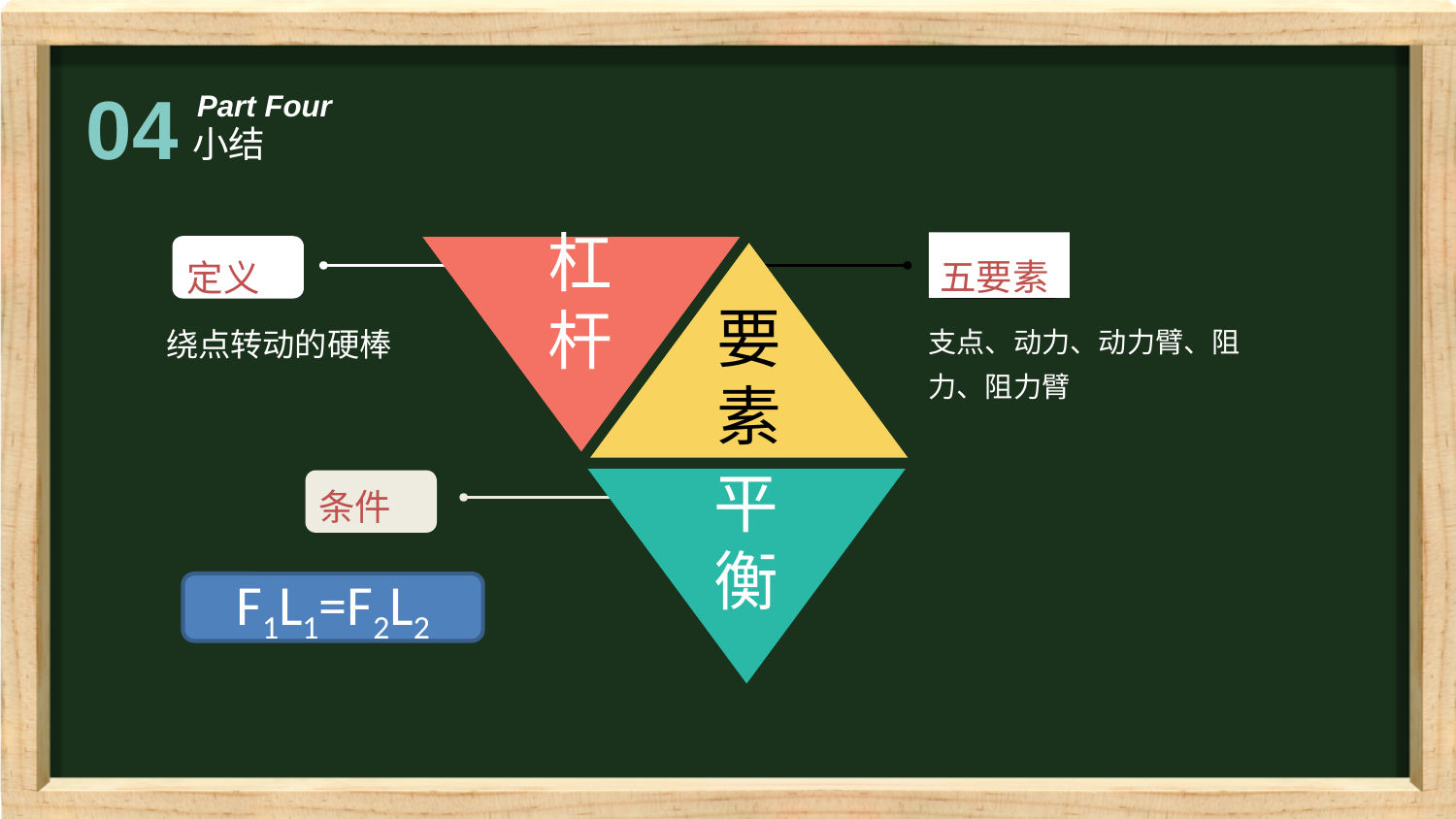

04
Part Four
小结
五要素

定义

杠杆

要素

绕点转动的硬棒
支点、动力、动力臂、阻力、阻力臂
条件

平衡

F1L1=F2L2